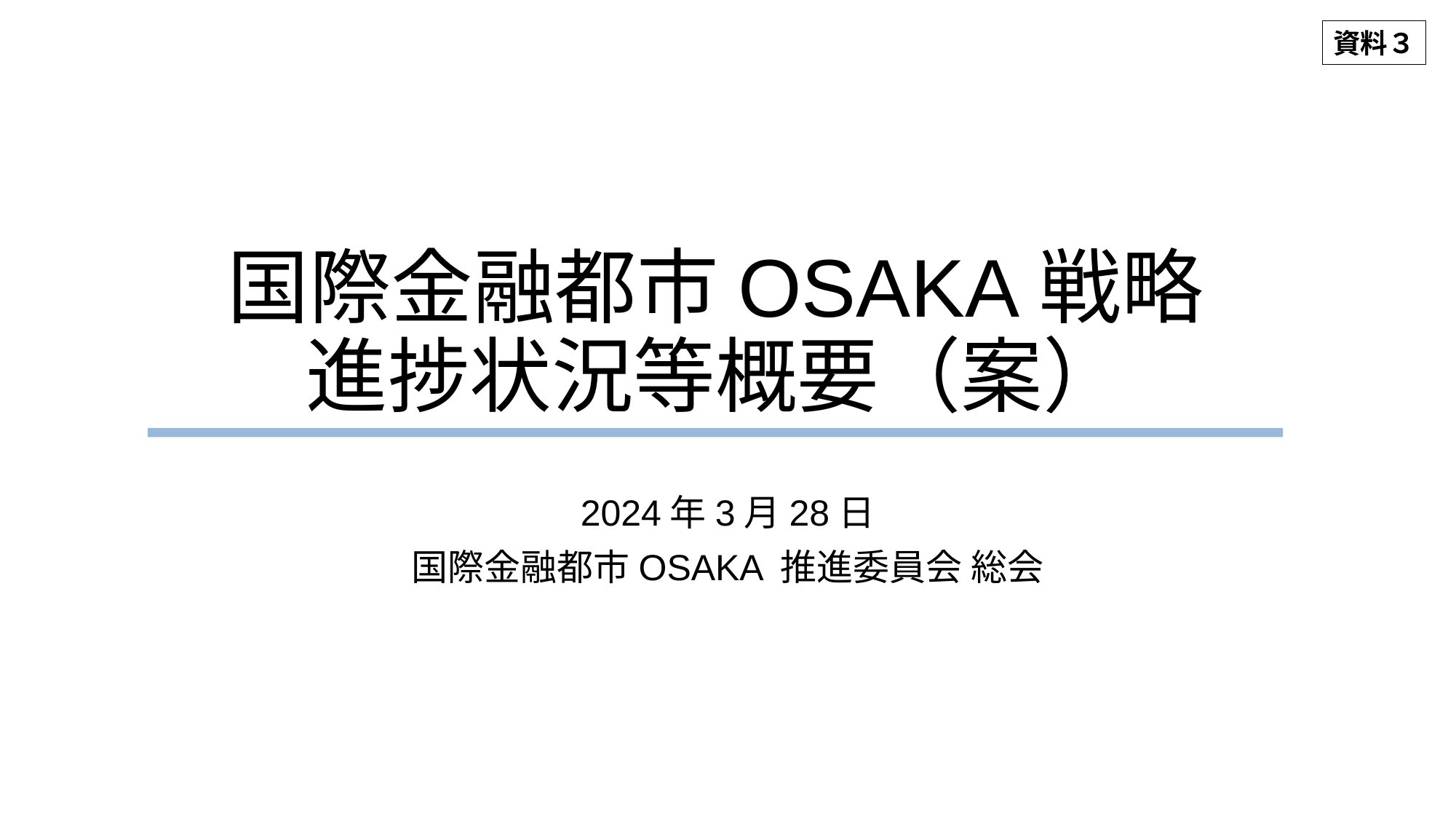

資料３
# 国際金融都市OSAKA戦略 進捗状況等概要（案）

2024年3月28日
国際金融都市OSAKA 推進委員会 総会